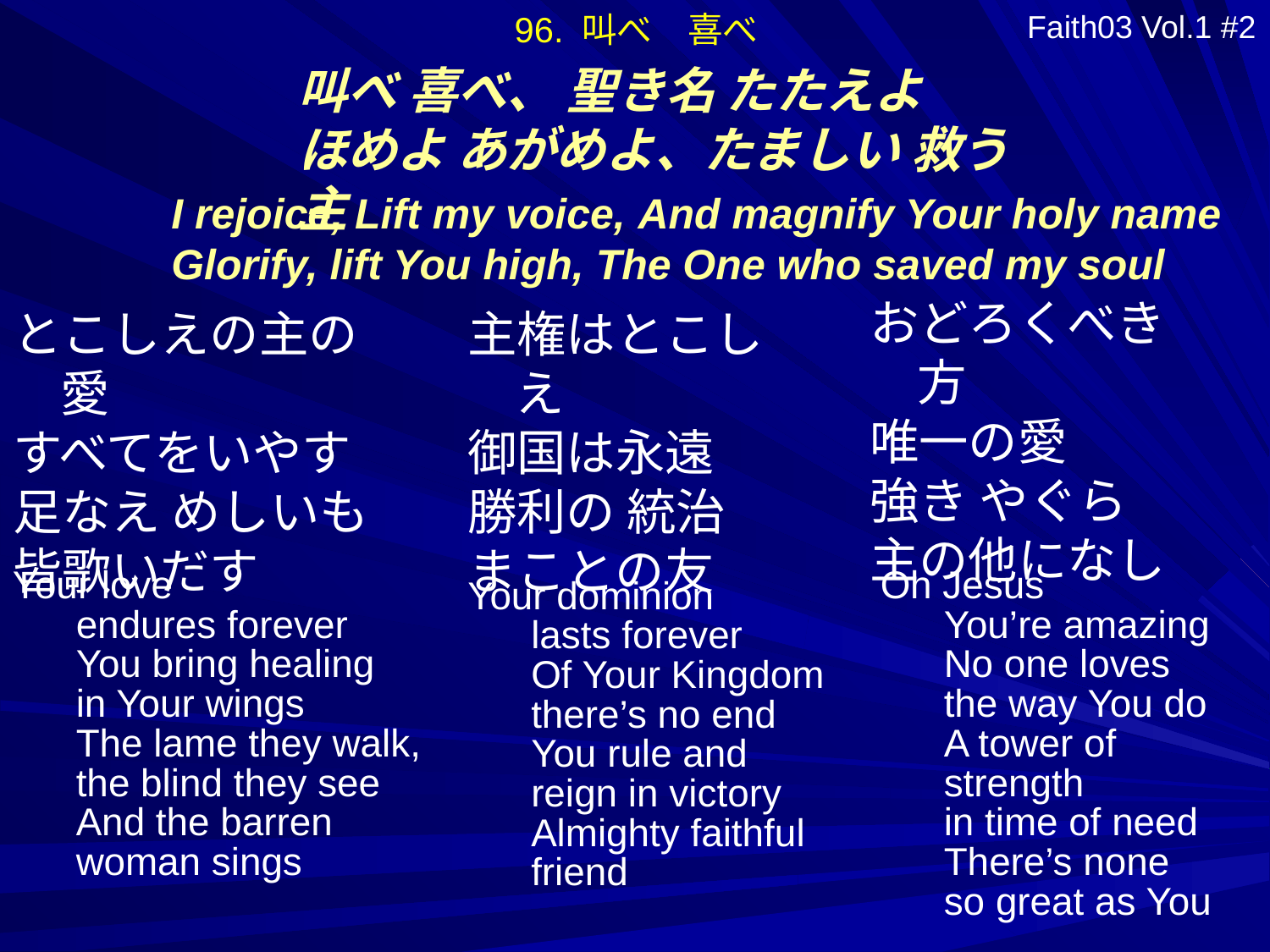

96. 叫べ　喜べ
Faith03 Vol.1 #2
叫べ 喜べ、 聖き名 たたえよ
ほめよ あがめよ、たましい 救う主
I rejoice, Lift my voice, And magnify Your holy name
Glorify, lift You high, The One who saved my soul
おどろくべき方
唯一の愛
強き やぐら
主の他になし
とこしえの主の愛
すべてをいやす
足なえ めしいも
皆歌いだす
主権はとこしえ
御国は永遠
勝利の 統治
まことの友
Your love
endures forever
You bring healing
in Your wings
The lame they walk,
the blind they see
And the barren
woman sings
Oh Jesus
You’re amazing
No one loves
the way You do
A tower of strength
in time of need
There’s none
so great as You
Your dominion
lasts forever
Of Your Kingdom
there’s no end
You rule and
reign in victory
Almighty faithful friend